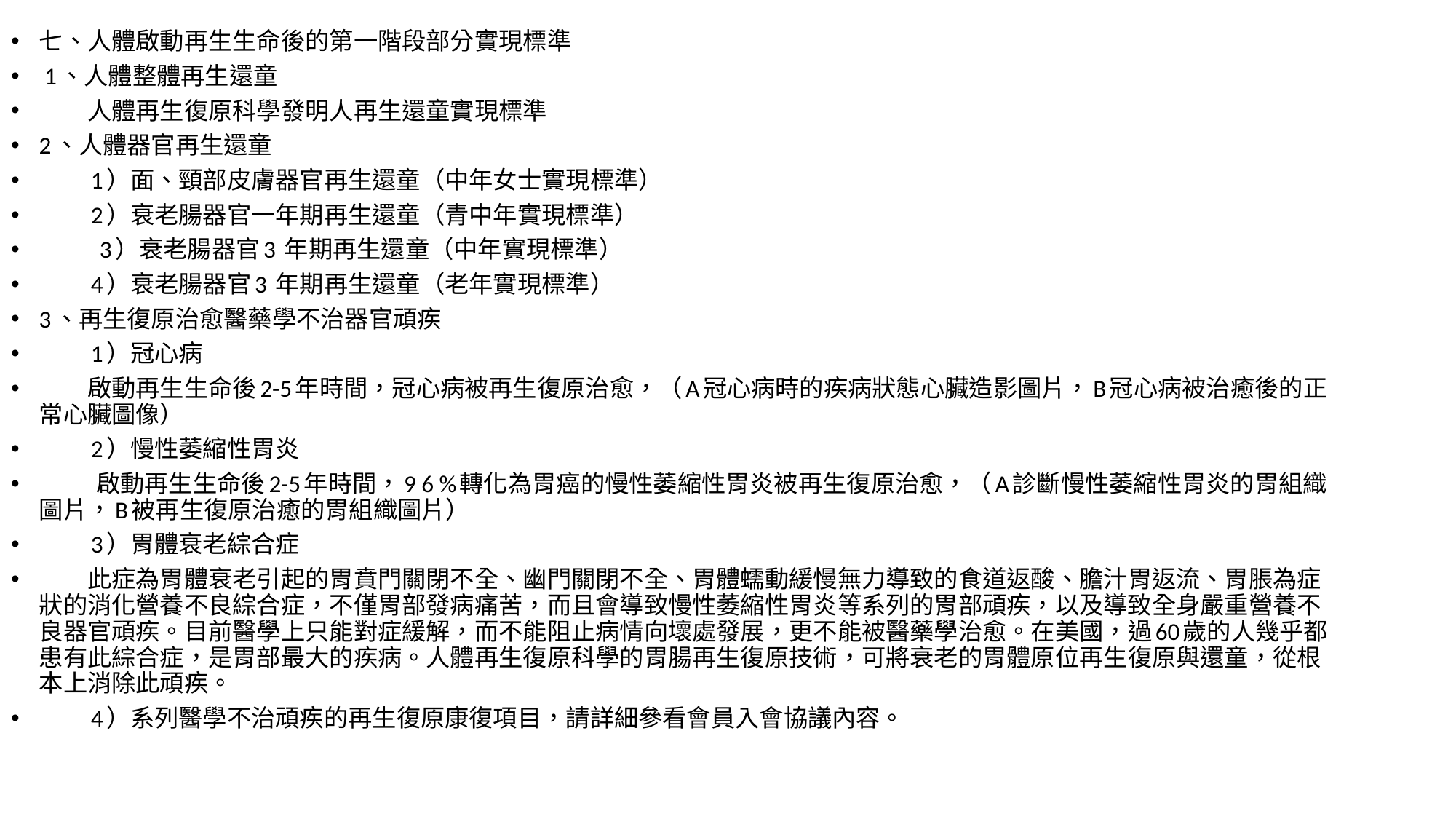

七、人體啟動再生生命後的第一階段部分實現標準
 1、人體整體再生還童
　　人體再生復原科學發明人再生還童實現標準
2、人體器官再生還童
　　1）面、頸部皮膚器官再生還童（中年女士實現標準）
　　2）衰老腸器官一年期再生還童（青中年實現標準）
 　　3）衰老腸器官3 年期再生還童（中年實現標準）
　　4）衰老腸器官3 年期再生還童（老年實現標準）
3、再生復原治愈醫藥學不治器官頑疾
　　1）冠心病
　　啟動再生生命後2-5年時間，冠心病被再生復原治愈，（A冠心病時的疾病狀態心臟造影圖片，B冠心病被治癒後的正常心臟圖像）
　　2）慢性萎縮性胃炎
 　　啟動再生生命後2-5年時間，9 6 %轉化為胃癌的慢性萎縮性胃炎被再生復原治愈，（A診斷慢性萎縮性胃炎的胃組織圖片，B被再生復原治癒的胃組織圖片）
　　3）胃體衰老綜合症
　　此症為胃體衰老引起的胃賁門關閉不全、幽門關閉不全、胃體蠕動緩慢無力導致的食道返酸、膽汁胃返流、胃脹為症狀的消化營養不良綜合症，不僅胃部發病痛苦，而且會導致慢性萎縮性胃炎等系列的胃部頑疾，以及導致全身嚴重營養不良器官頑疾。目前醫學上只能對症緩解，而不能阻止病情向壞處發展，更不能被醫藥學治愈。在美國，過60歲的人幾乎都患有此綜合症，是胃部最大的疾病。人體再生復原科學的胃腸再生復原技術，可將衰老的胃體原位再生復原與還童，從根本上消除此頑疾。
　　4）系列醫學不治頑疾的再生復原康復項目，請詳細參看會員入會協議內容。